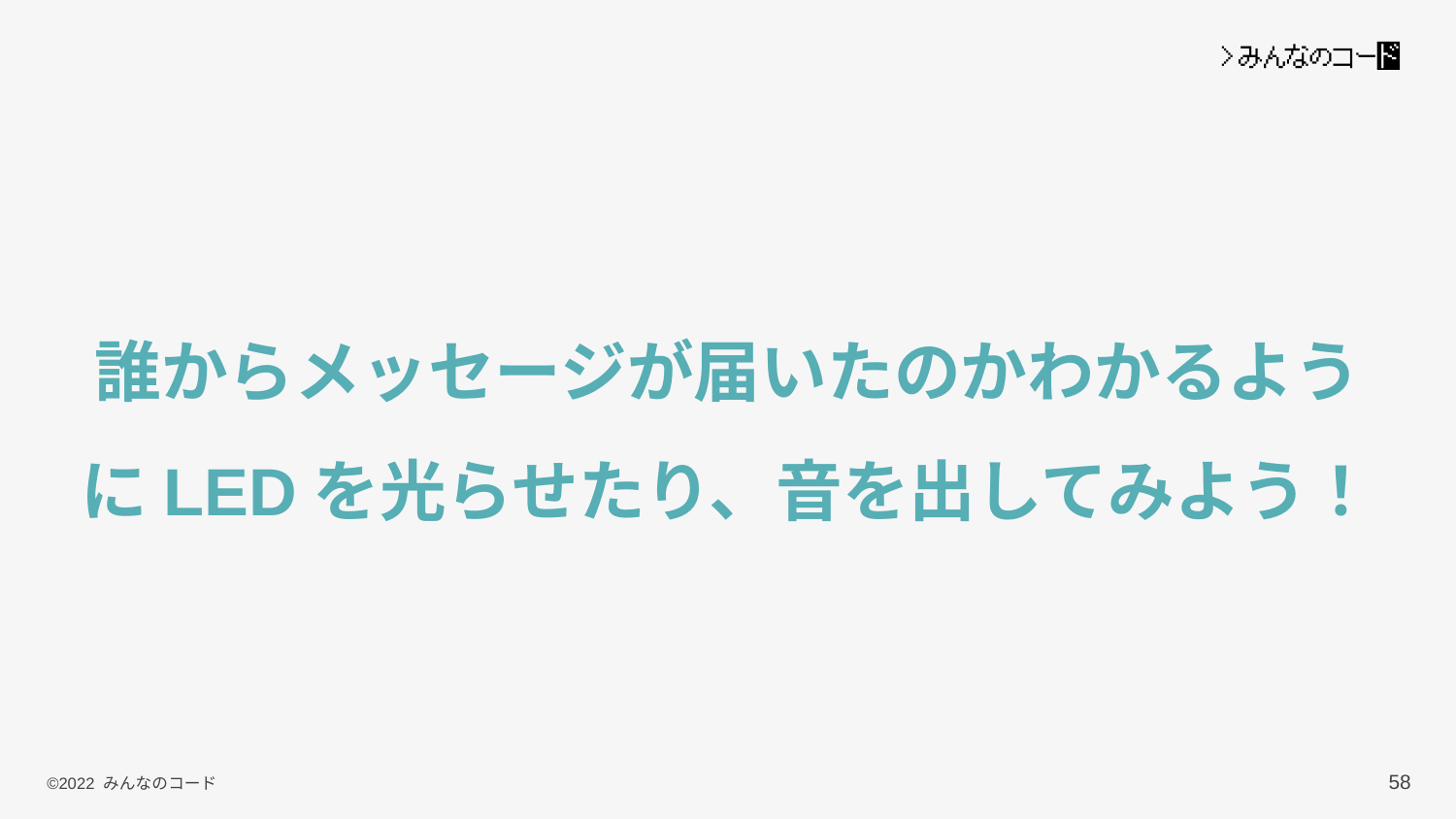

# 誰からメッセージが届いたのかわかるようにLEDを光らせたり、音を出してみよう！